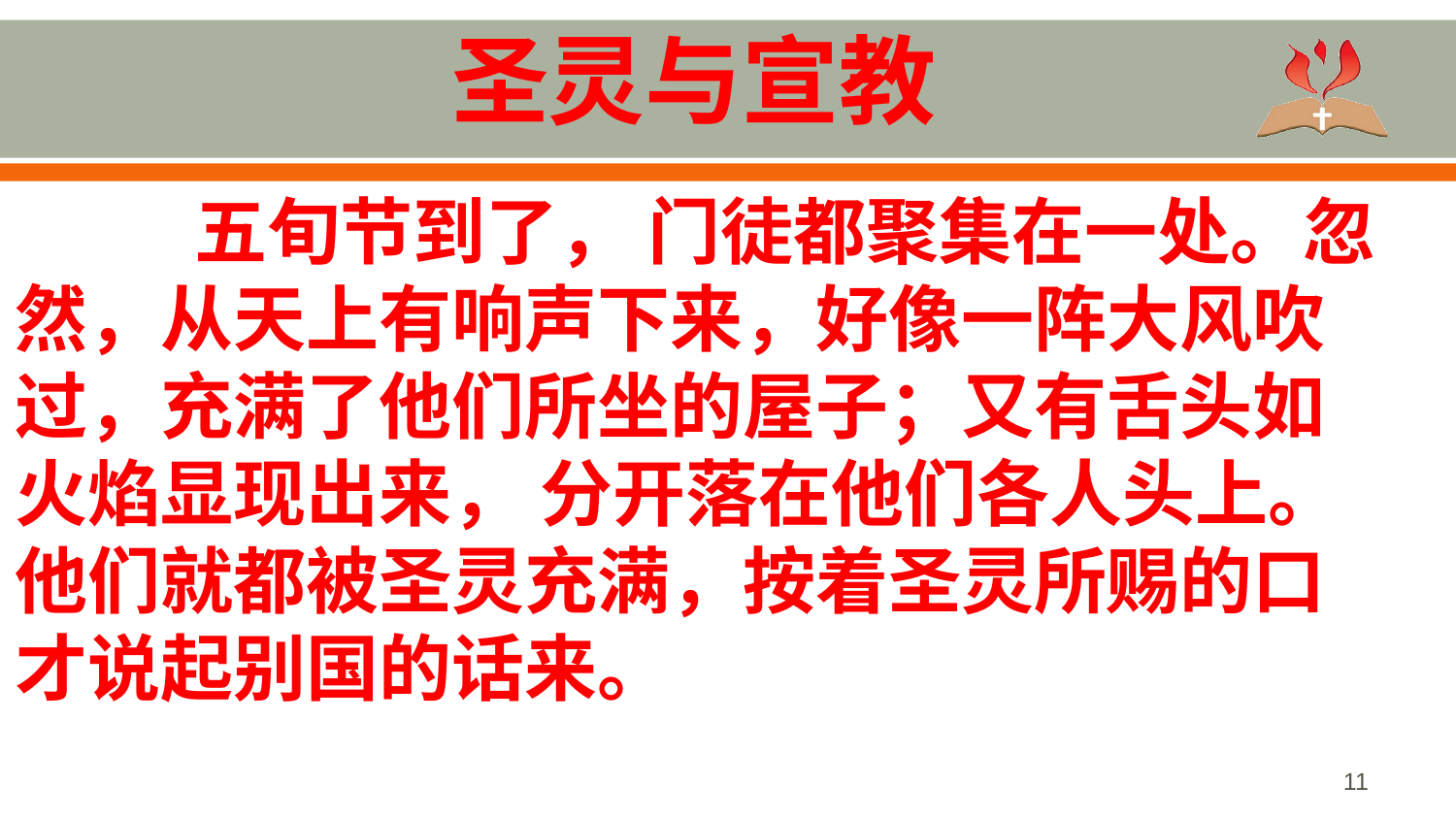

# 圣灵与宣教
      五旬节到了， 门徒都聚集在一处。忽然，从天上有响声下来，好像一阵大风吹过，充满了他们所坐的屋子；又有舌头如火焰显现出来， 分开落在他们各人头上。他们就都被圣灵充满，按着圣灵所赐的口才说起别国的话来。
11